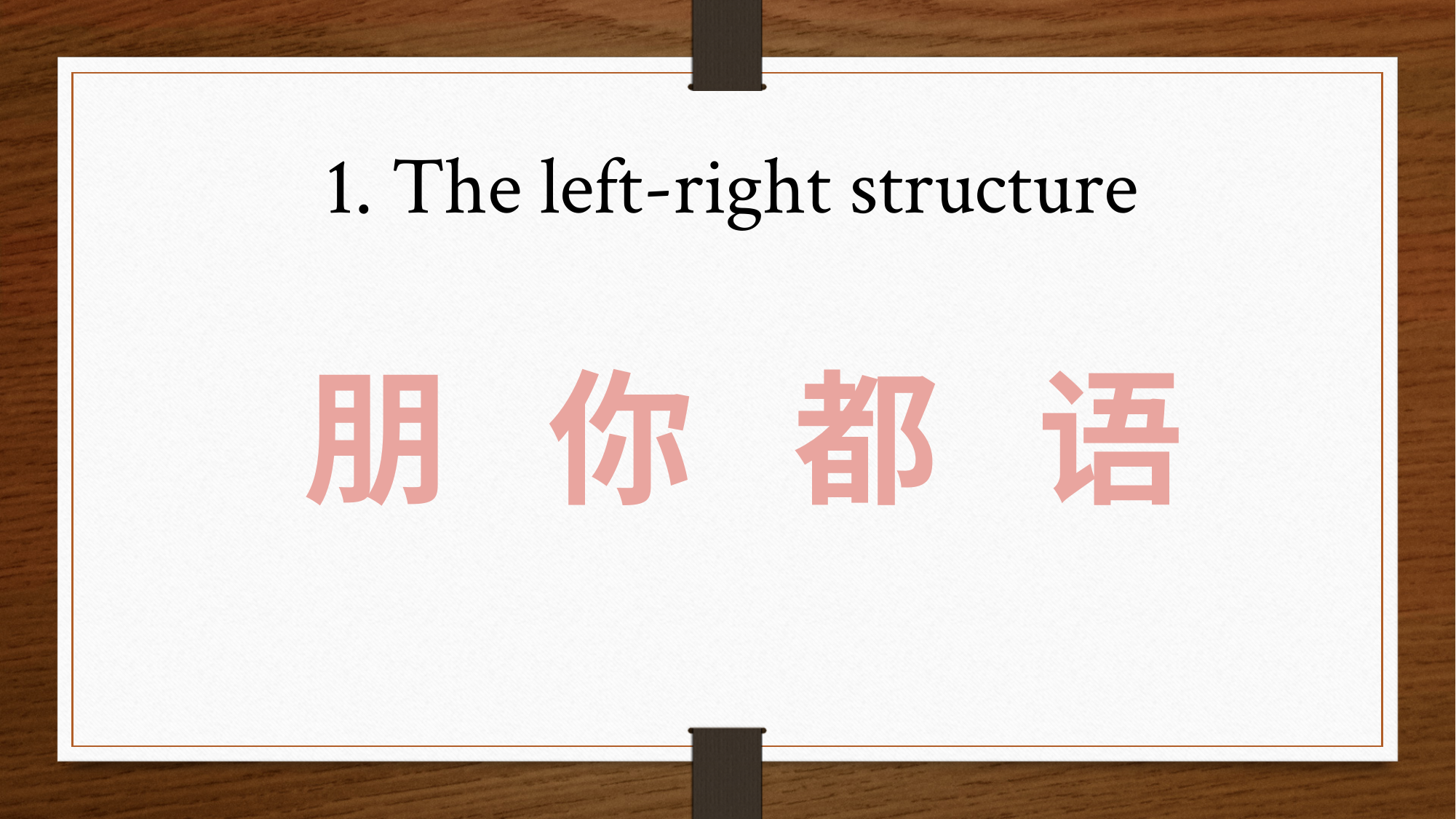

1. The left-right structure
朋   你   都   语